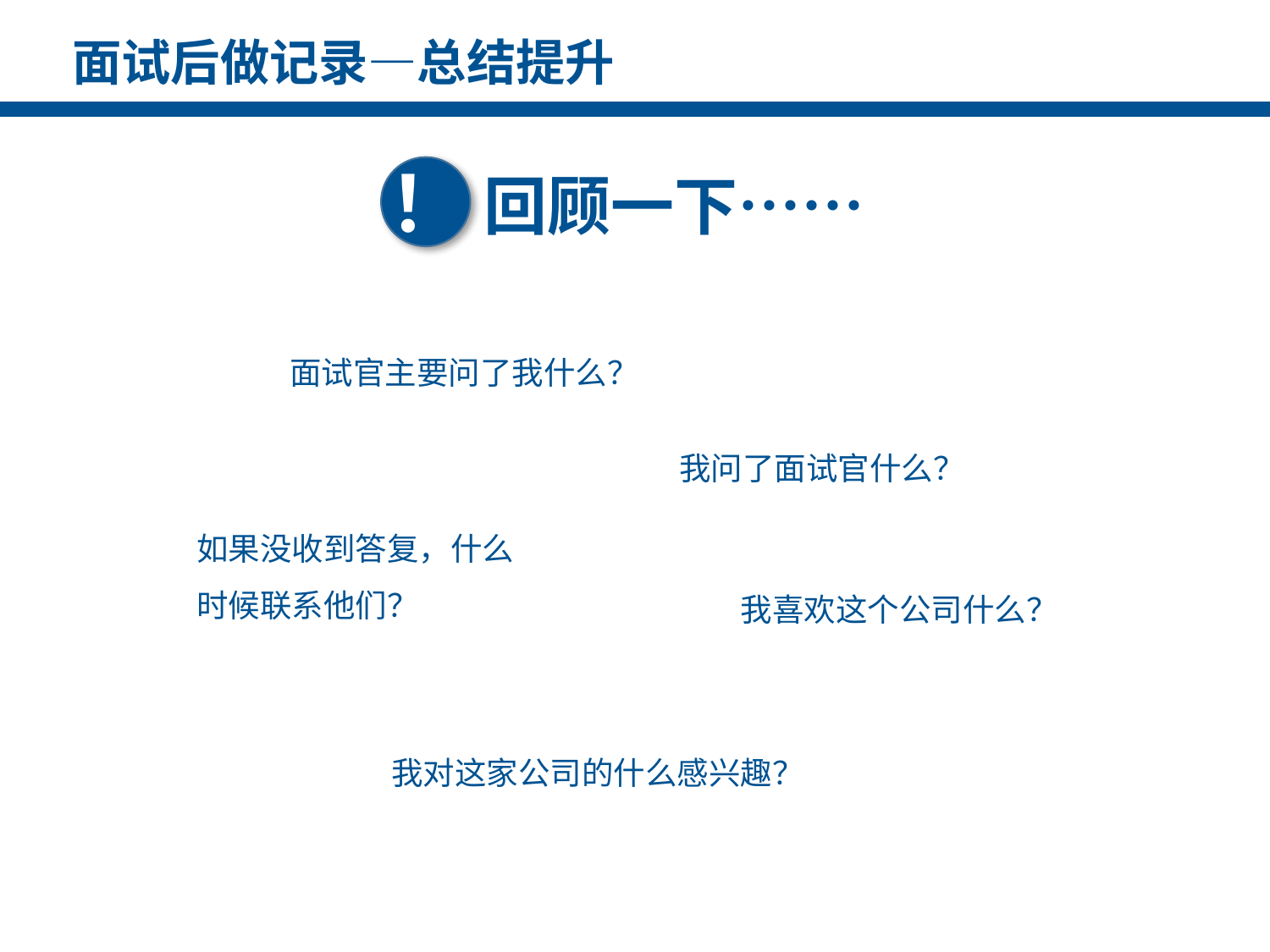

面试后做记录—总结提升

！

回顾一下……
面试官主要问了我什么？
我问了面试官什么？
如果没收到答复，什么时候联系他们？
我喜欢这个公司什么？
我对这家公司的什么感兴趣？